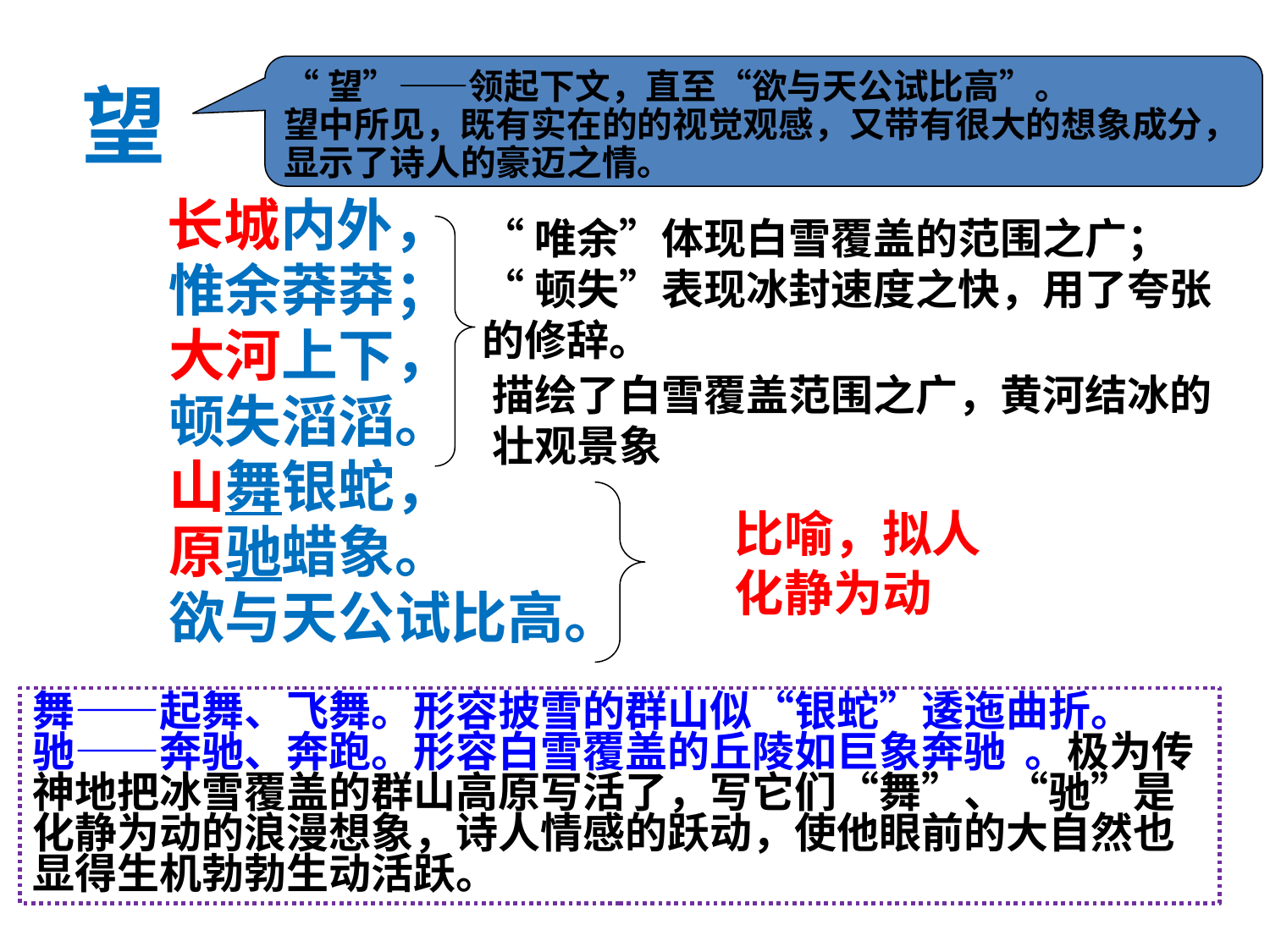

# 望
“望”——领起下文，直至“欲与天公试比高”。
望中所见，既有实在的的视觉观感，又带有很大的想象成分，显示了诗人的豪迈之情。
      长城内外，
      惟余莽莽；
      大河上下，
      顿失滔滔。
      山舞银蛇，
      原驰蜡象。
      欲与天公试比高。

“唯余”体现白雪覆盖的范围之广；
“顿失”表现冰封速度之快，用了夸张的修辞。

描绘了白雪覆盖范围之广，黄河结冰的壮观景象

比喻，拟人
化静为动
舞——起舞、飞舞。形容披雪的群山似“银蛇”逶迤曲折。
驰——奔驰、奔跑。形容白雪覆盖的丘陵如巨象奔驰  。极为传神地把冰雪覆盖的群山高原写活了，写它们“舞”、“驰”是化静为动的浪漫想象，诗人情感的跃动，使他眼前的大自然也显得生机勃勃生动活跃。